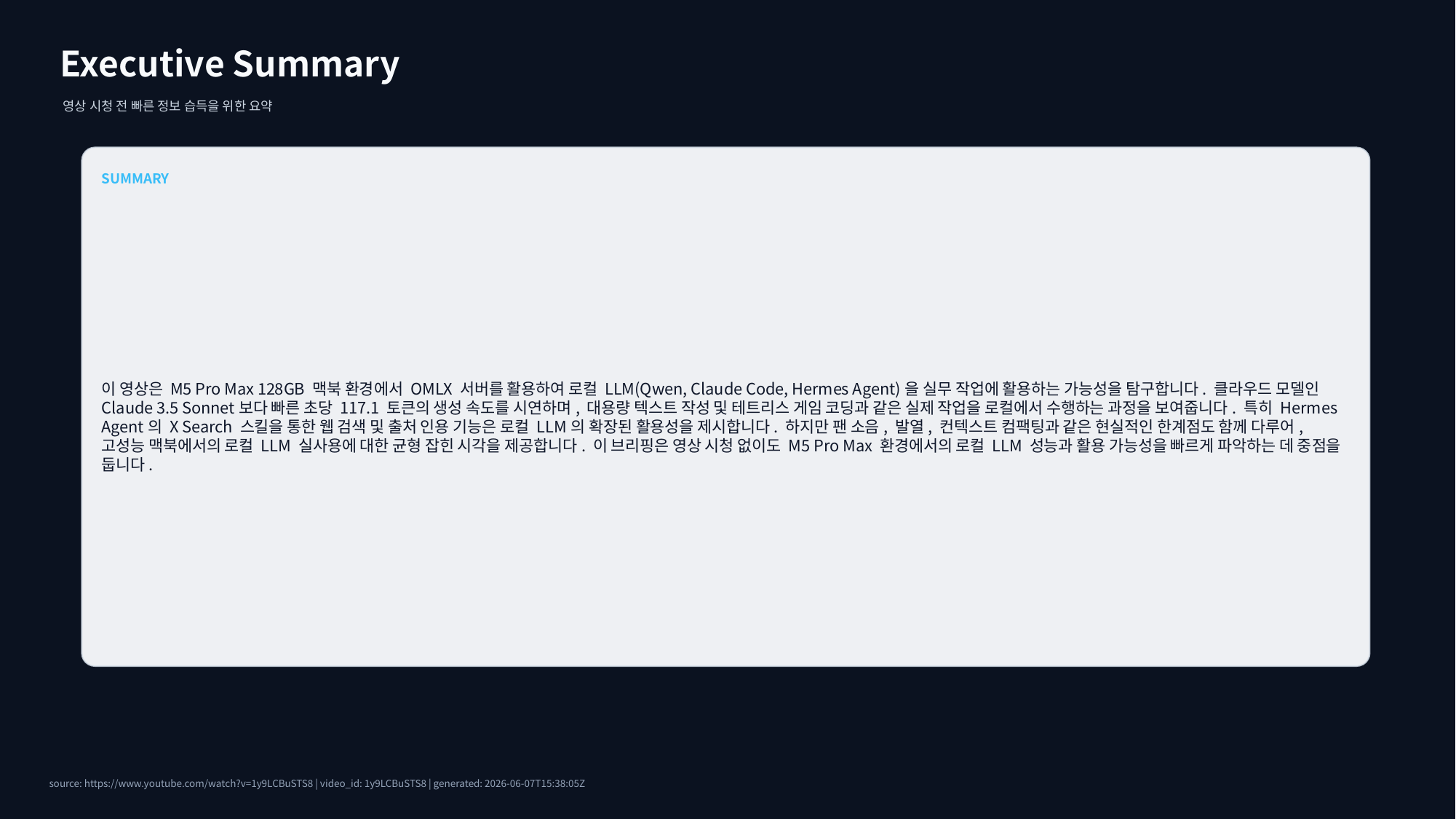

Executive Summary
영상 시청 전 빠른 정보 습득을 위한 요약

SUMMARY
이 영상은 M5 Pro Max 128GB 맥북 환경에서 OMLX 서버를 활용하여 로컬 LLM(Qwen, Claude Code, Hermes Agent)을 실무 작업에 활용하는 가능성을 탐구합니다. 클라우드 모델인 Claude 3.5 Sonnet보다 빠른 초당 117.1 토큰의 생성 속도를 시연하며, 대용량 텍스트 작성 및 테트리스 게임 코딩과 같은 실제 작업을 로컬에서 수행하는 과정을 보여줍니다. 특히 Hermes Agent의 X Search 스킬을 통한 웹 검색 및 출처 인용 기능은 로컬 LLM의 확장된 활용성을 제시합니다. 하지만 팬 소음, 발열, 컨텍스트 컴팩팅과 같은 현실적인 한계점도 함께 다루어, 고성능 맥북에서의 로컬 LLM 실사용에 대한 균형 잡힌 시각을 제공합니다. 이 브리핑은 영상 시청 없이도 M5 Pro Max 환경에서의 로컬 LLM 성능과 활용 가능성을 빠르게 파악하는 데 중점을 둡니다.
source: https://www.youtube.com/watch?v=1y9LCBuSTS8 | video_id: 1y9LCBuSTS8 | generated: 2026-06-07T15:38:05Z